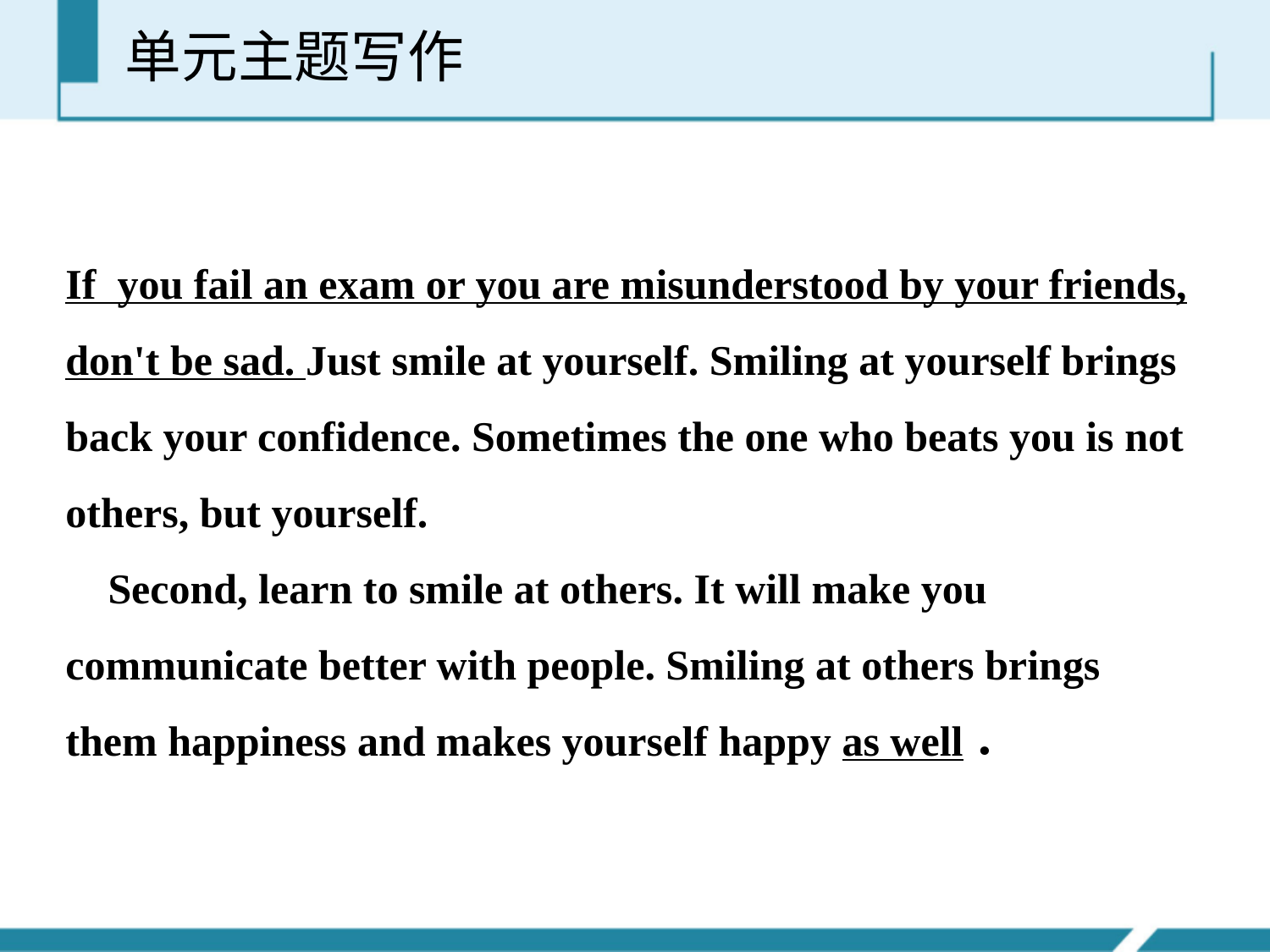

单元主题写作
If  you fail an exam or you are misunderstood by your friends, don't be sad. Just smile at yourself. Smiling at yourself brings back your confidence. Sometimes the one who beats you is not others, but yourself.
    Second, learn to smile at others. It will make you communicate better with people. Smiling at others brings them happiness and makes yourself happy as well．